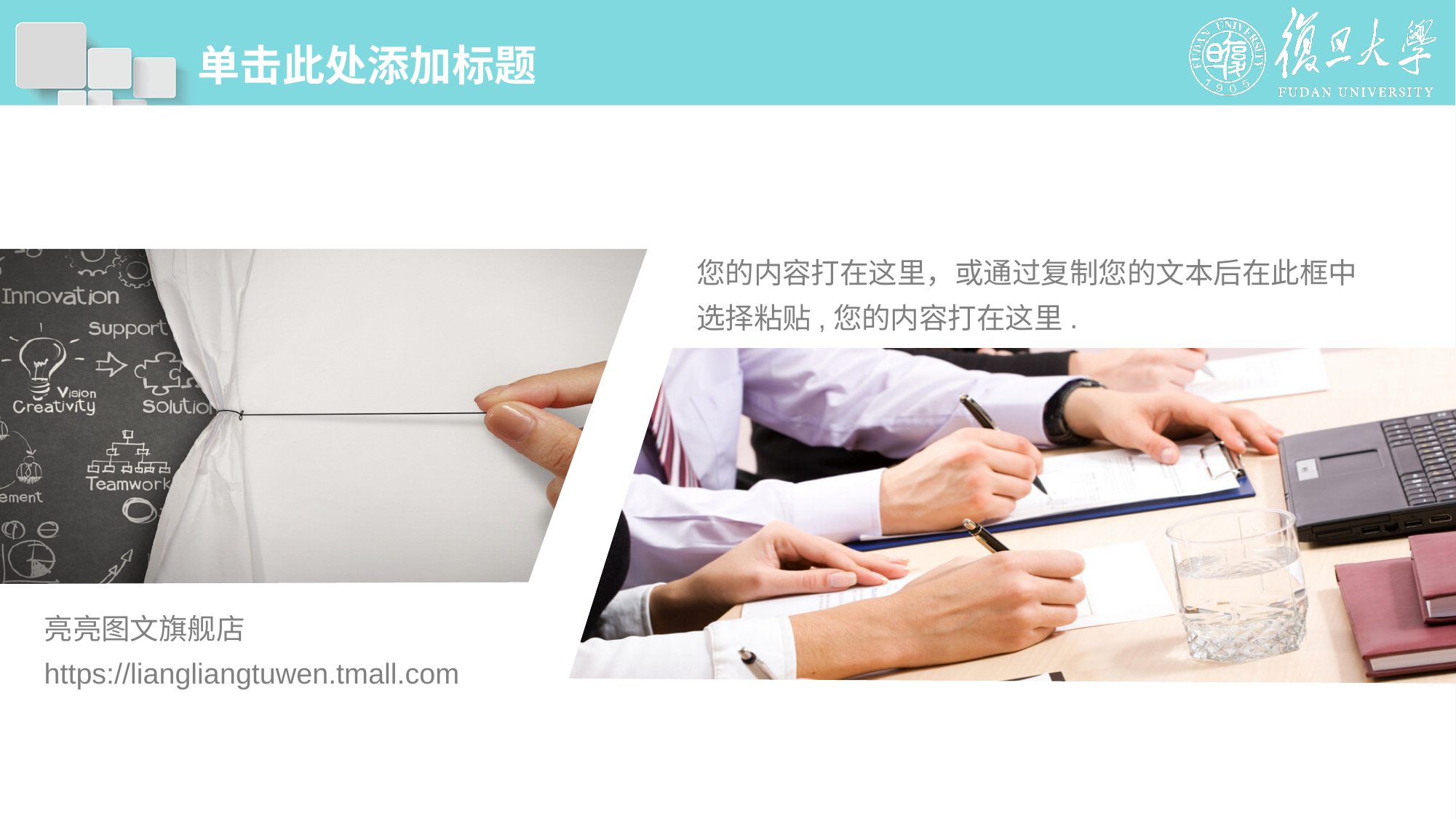

# 单击此处添加标题
您的内容打在这里，或通过复制您的文本后在此框中选择粘贴,您的内容打在这里.

亮亮图文旗舰店
https://liangliangtuwen.tmall.com